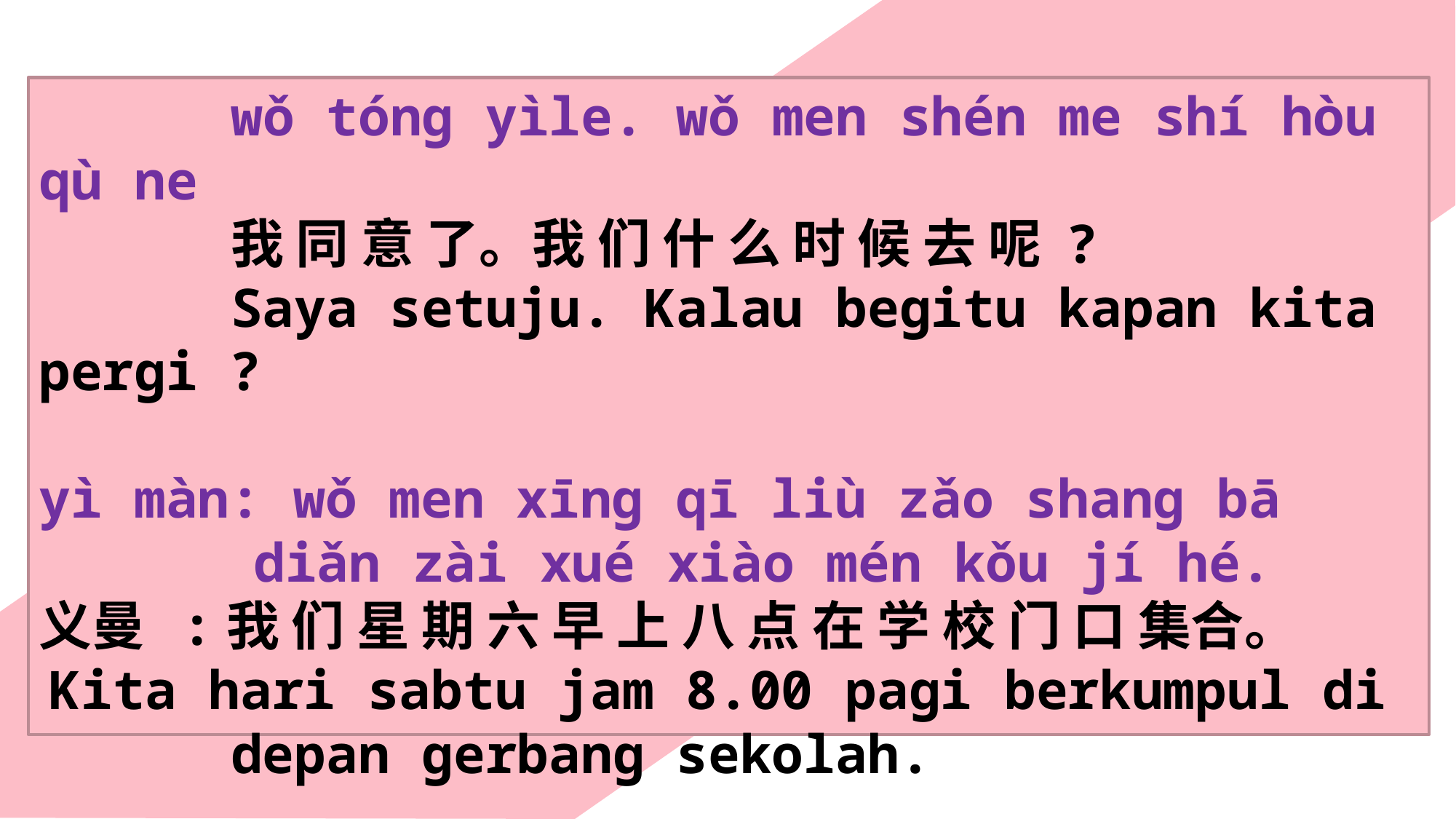

wǒ tóng yìle. wǒ men shén me shí hòu qù ne
我 同 意 了。我 们 什 么 时 候 去 呢 ?
Saya setuju. Kalau begitu kapan kita pergi ?

yì màn: wǒ men xīng qī liù zǎo shang bā diǎn zài xué xiào mén kǒu jí hé.
义曼  :我 们 星 期 六 早 上 八 点 在 学 校 门 口 集合。
Kita hari sabtu jam 8.00 pagi berkumpul di depan gerbang sekolah.